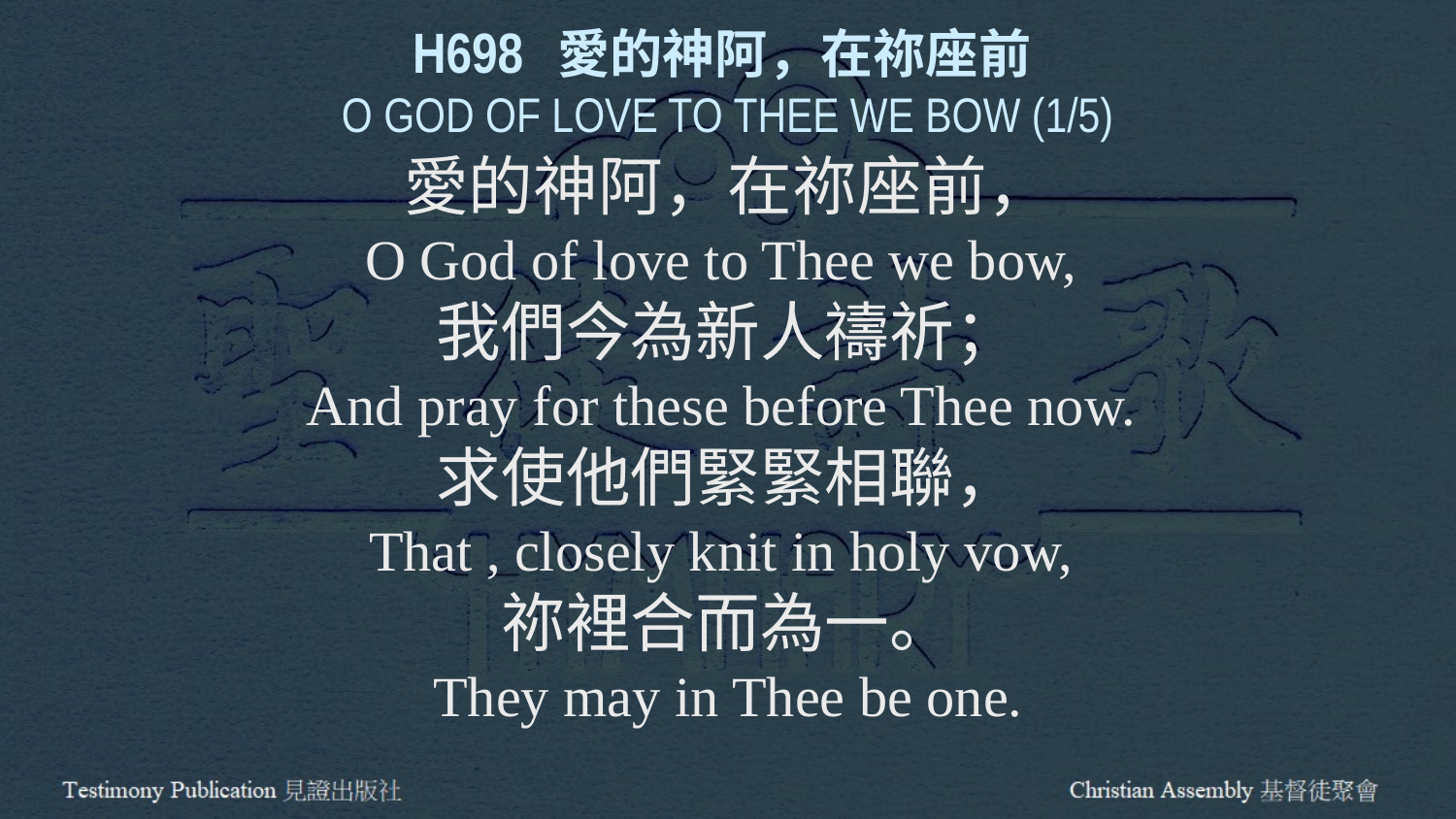

H698  愛的神阿，在祢座前
O GOD OF LOVE TO THEE WE BOW (1/5)
愛的神阿，在祢座前，
O God of love to Thee we bow,
我們今為新人禱祈；
And pray for these before Thee now.
求使他們緊緊相聯，
That , closely knit in holy vow,
祢裡合而為一。
They may in Thee be one.